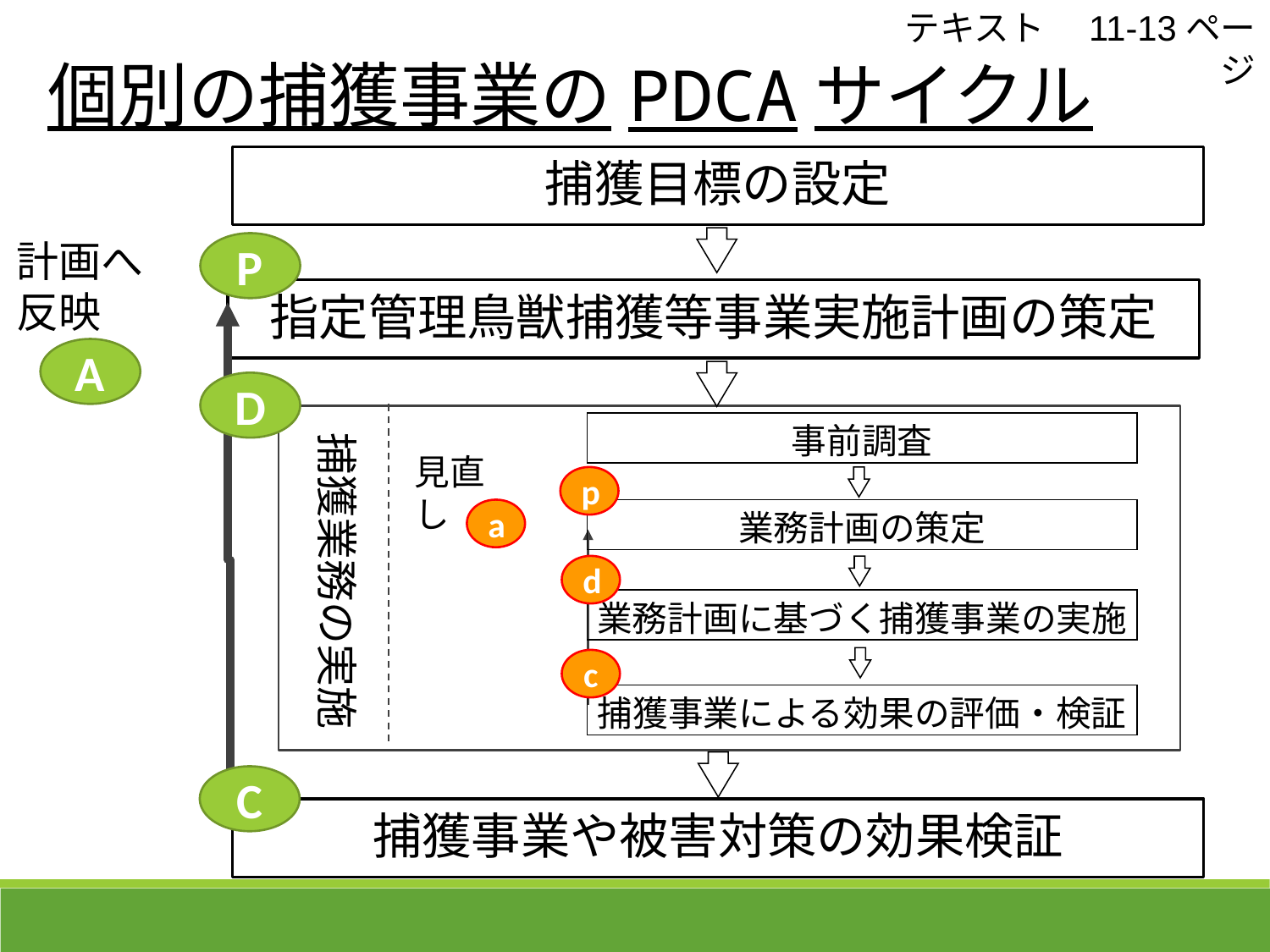

テキスト　11-13ページ
 個別の捕獲事業のPDCAサイクル
捕獲目標の設定

計画へ
反映
P
指定管理鳥獣捕獲等事業実施計画の策定
A

D

事前調査
捕獲業務の実施
見直し
p

a
業務計画の策定
d

業務計画に基づく捕獲事業の実施

c
捕獲事業による効果の評価・検証

C
捕獲事業や被害対策の効果検証